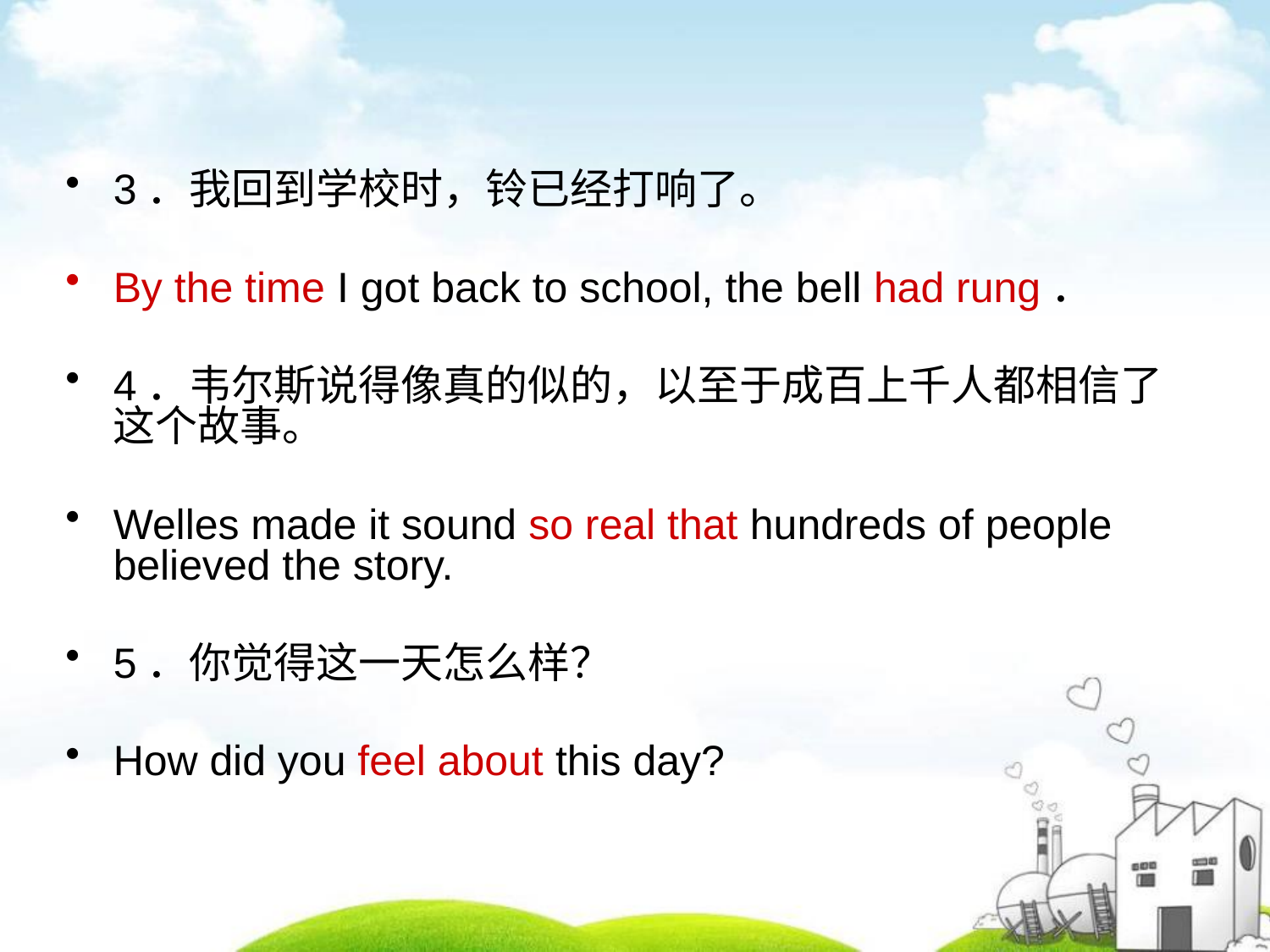

3．我回到学校时，铃已经打响了。

By the time I got back to school, the bell had rung．

4．韦尔斯说得像真的似的，以至于成百上千人都相信了这个故事。

Welles made it sound so real that hundreds of people believed the story.

5．你觉得这一天怎么样？

How did you feel about this day?